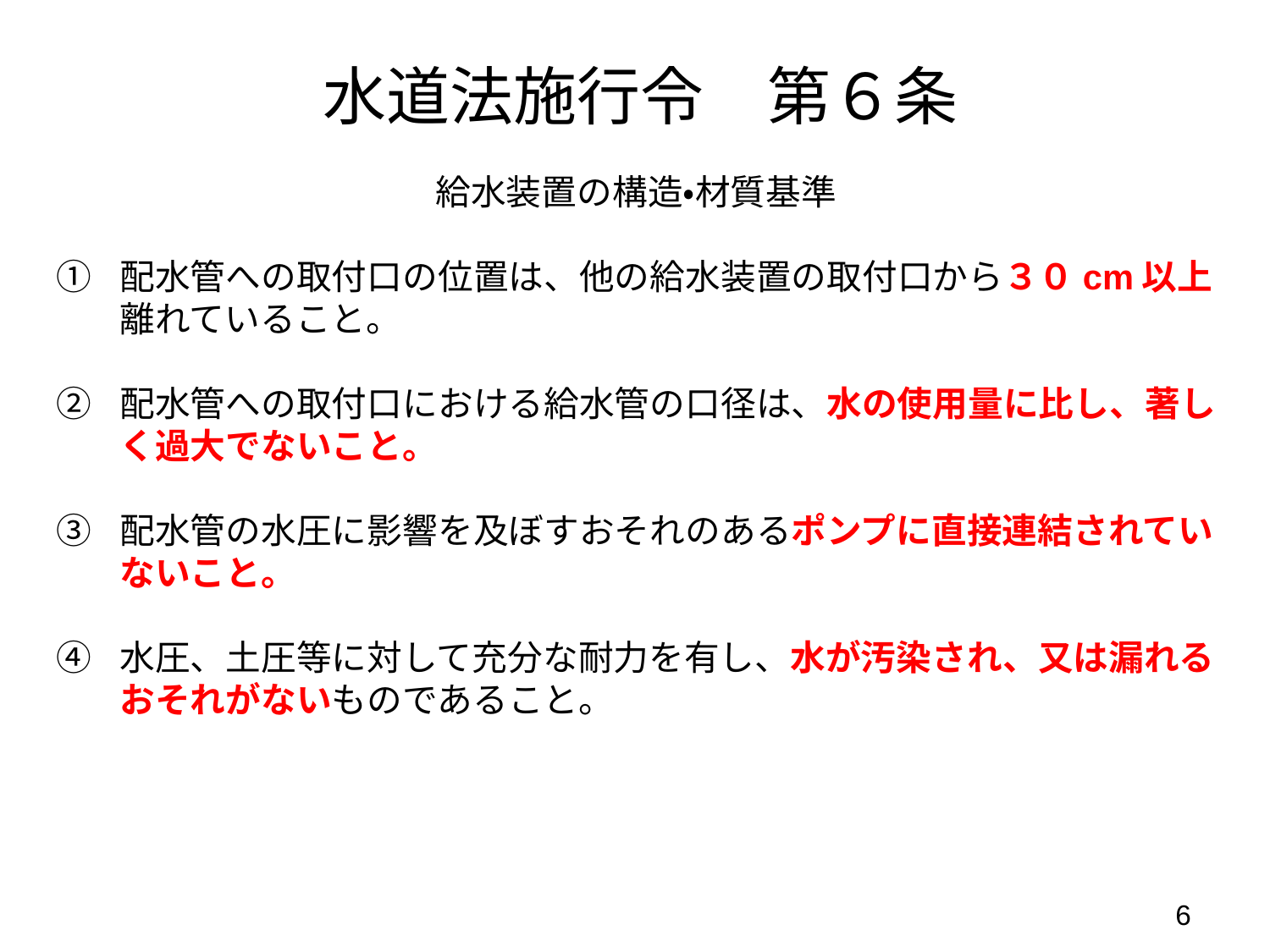

水道法施行令　第６条
給水装置の構造・材質基準

配水管への取付口の位置は、他の給水装置の取付口から３０cm以上離れていること。

配水管への取付口における給水管の口径は、水の使用量に比し、著しく過大でないこと。

配水管の水圧に影響を及ぼすおそれのあるポンプに直接連結されていないこと。

水圧、土圧等に対して充分な耐力を有し、水が汚染され、又は漏れるおそれがないものであること。

6